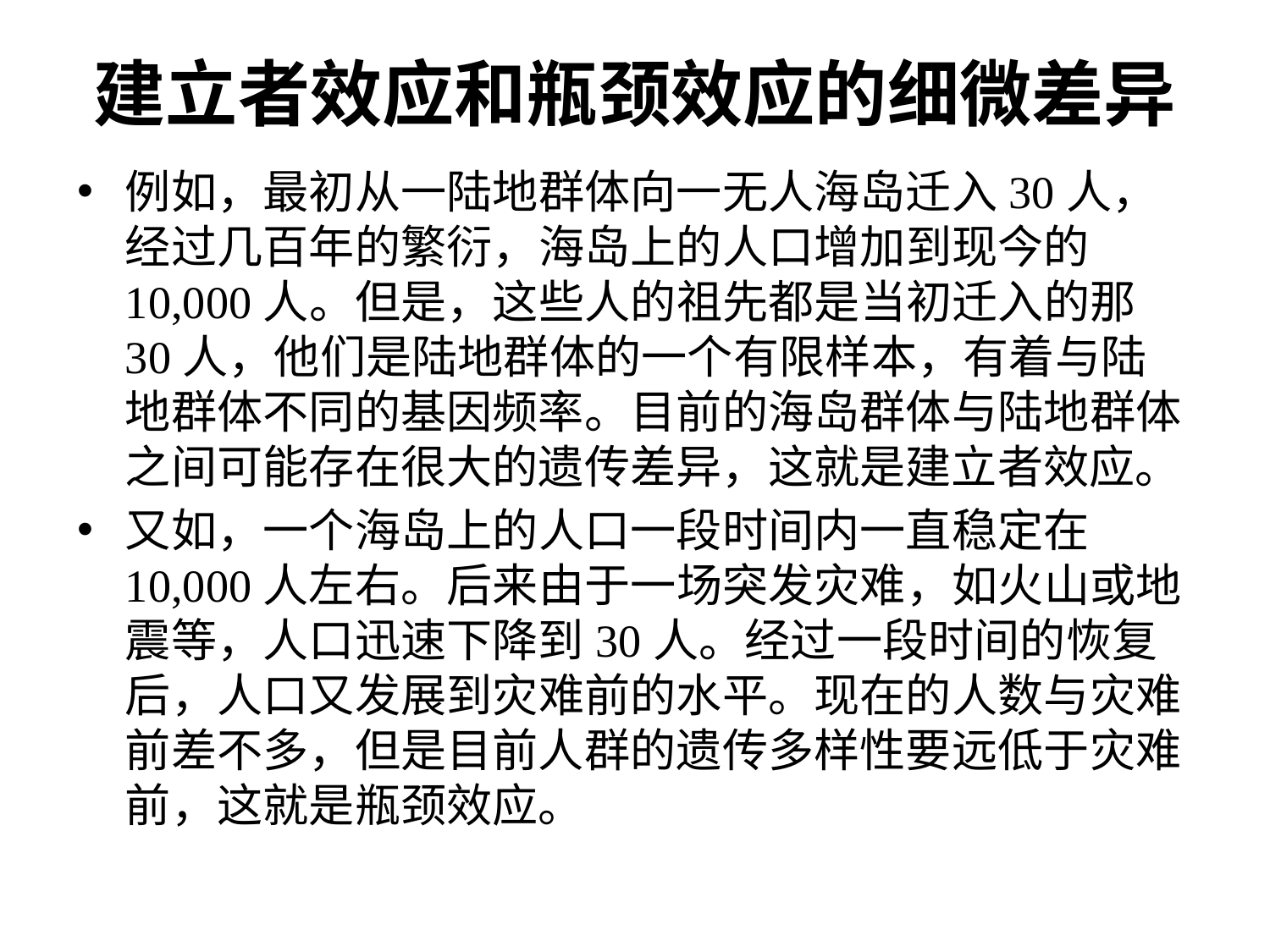

# 建立者效应和瓶颈效应的细微差异
例如，最初从一陆地群体向一无人海岛迁入30人，经过几百年的繁衍，海岛上的人口增加到现今的10,000人。但是，这些人的祖先都是当初迁入的那30人，他们是陆地群体的一个有限样本，有着与陆地群体不同的基因频率。目前的海岛群体与陆地群体之间可能存在很大的遗传差异，这就是建立者效应。
又如，一个海岛上的人口一段时间内一直稳定在10,000人左右。后来由于一场突发灾难，如火山或地震等，人口迅速下降到30人。经过一段时间的恢复后，人口又发展到灾难前的水平。现在的人数与灾难前差不多，但是目前人群的遗传多样性要远低于灾难前，这就是瓶颈效应。